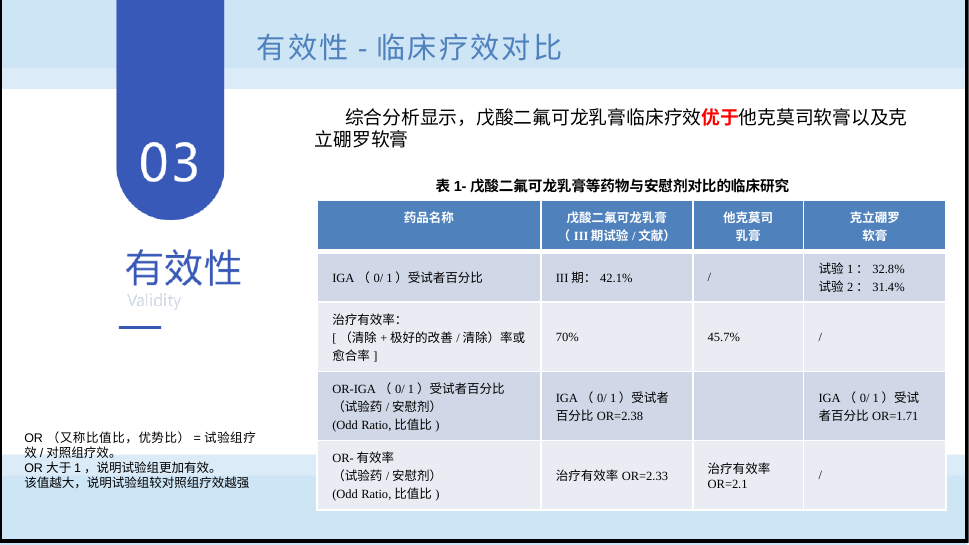

有效性-临床疗效对比
       综合分析显示，戊酸二氟可龙乳膏临床疗效优于他克莫司软膏以及克立硼罗软膏

表1-戊酸二氟可龙乳膏等药物与安慰剂对比的临床研究
| 药品名称 | 戊酸二氟可龙乳膏 （III期试验/文献） | 他克莫司 乳膏 | 克立硼罗 软膏 |
| --- | --- | --- | --- |
| IGA（0/ 1）受试者百分比 | III期：42.1% | / | 试验1：32.8% 试验2：31.4% |
| 治疗有效率： [（清除+极好的改善/清除）率或愈合率] | 70% | 45.7% | / |
| OR-IGA（0/ 1）受试者百分比 （试验药/安慰剂） (Odd Ratio,比值比) | IGA（0/ 1）受试者百分比OR=2.38 |  | IGA（0/ 1）受试者百分比OR=1.71 |
| OR-有效率 （试验药/安慰剂） (Odd Ratio,比值比) | 治疗有效率OR=2.33 | 治疗有效率OR=2.1 | / |
OR（又称比值比，优势比）=试验组疗效/对照组疗效。
OR大于1，说明试验组更加有效。
该值越大，说明试验组较对照组疗效越强